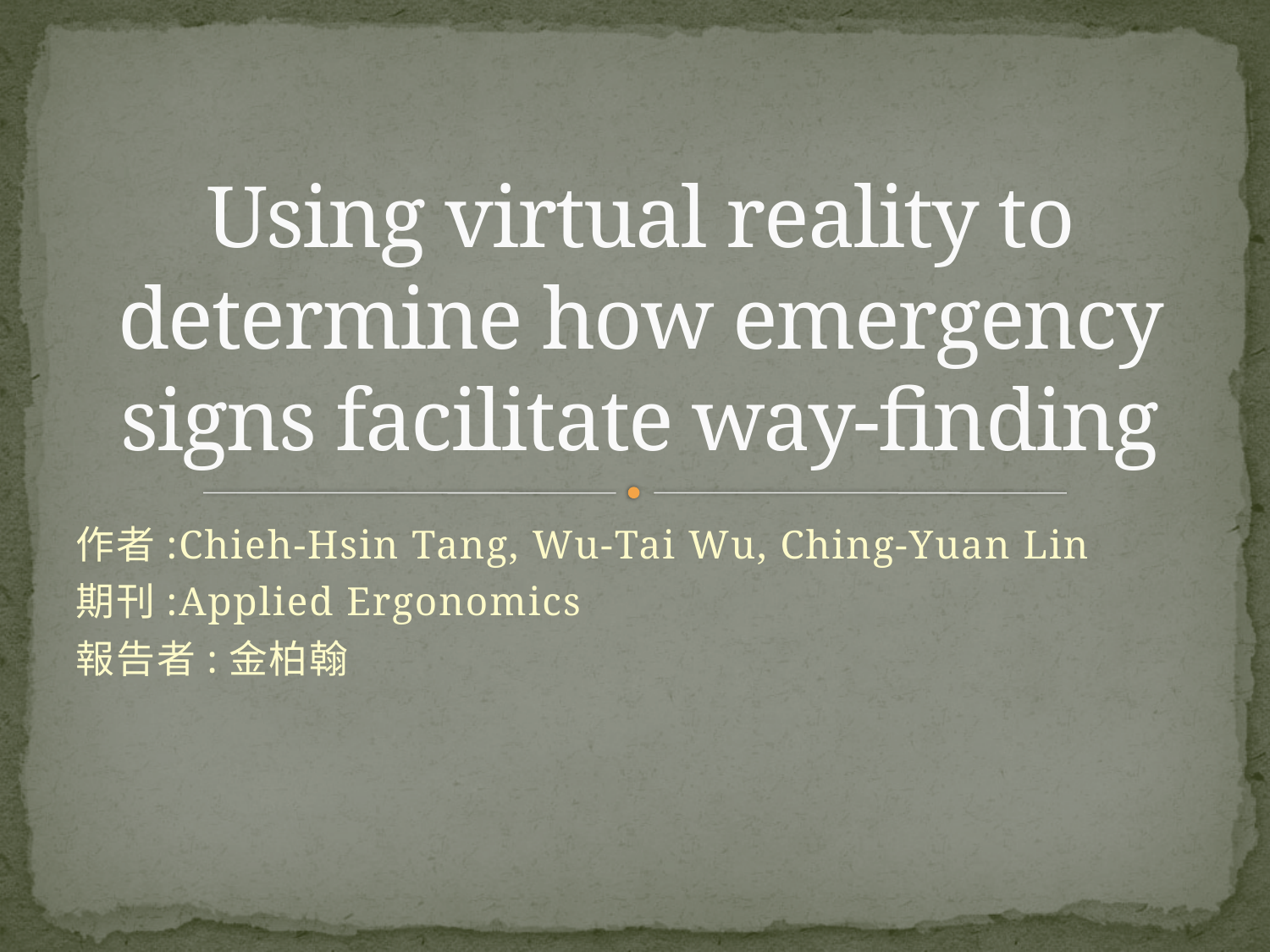

# Using virtual reality to determine how emergency signs facilitate way-finding
作者:Chieh-Hsin Tang, Wu-Tai Wu, Ching-Yuan Lin
期刊:Applied Ergonomics
報告者:金柏翰